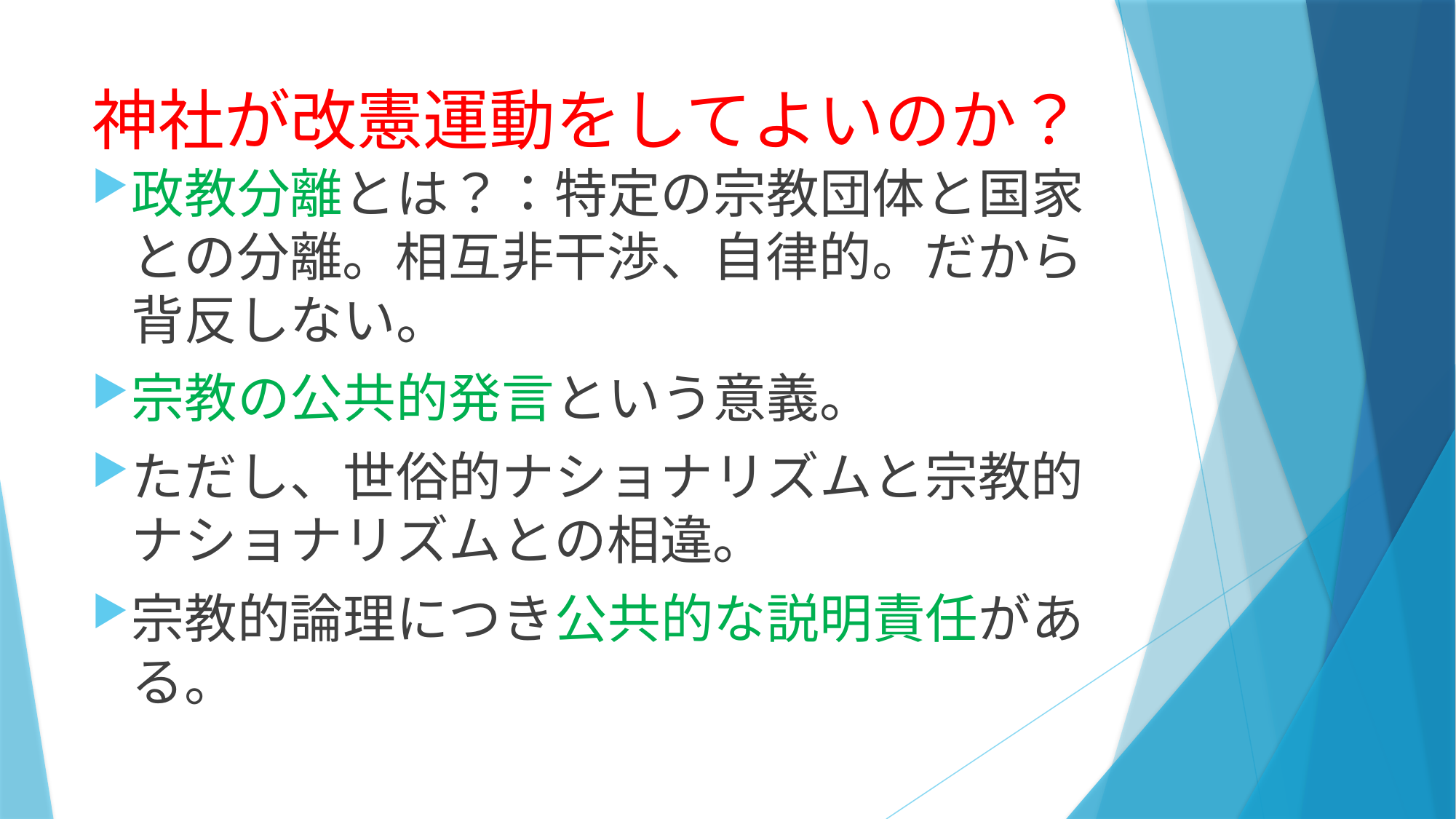

# 神社が改憲運動をしてよいのか？
政教分離とは？：特定の宗教団体と国家との分離。相互非干渉、自律的。だから背反しない。
宗教の公共的発言という意義。
ただし、世俗的ナショナリズムと宗教的ナショナリズムとの相違。
宗教的論理につき公共的な説明責任がある。